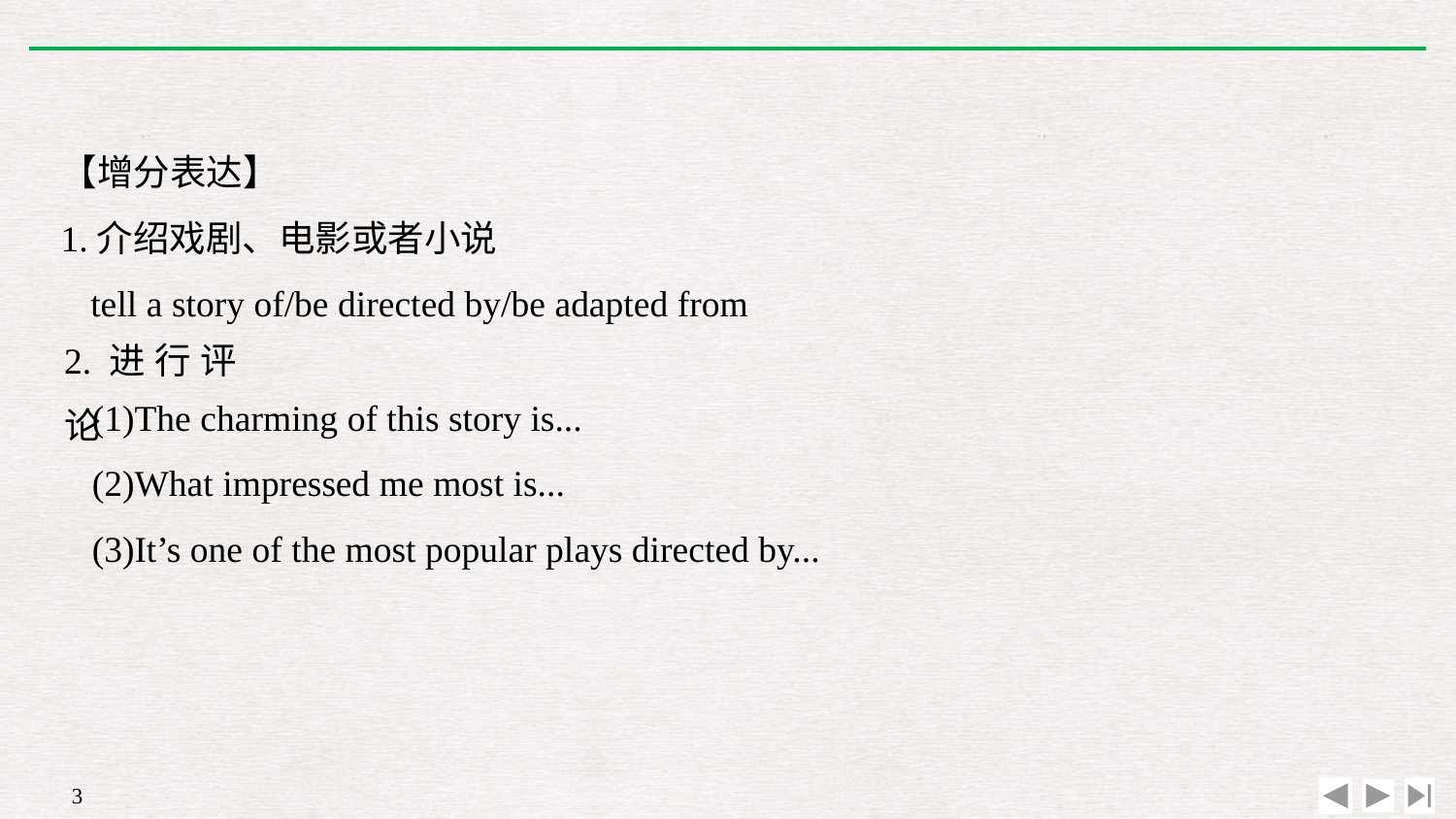

【增分表达】
1.介绍戏剧、电影或者小说
tell a story of/be directed by/be adapted from
2.进行评论
(1)The charming of this story is...
(2)What impressed me most is...
(3)It’s one of the most popular plays directed by...